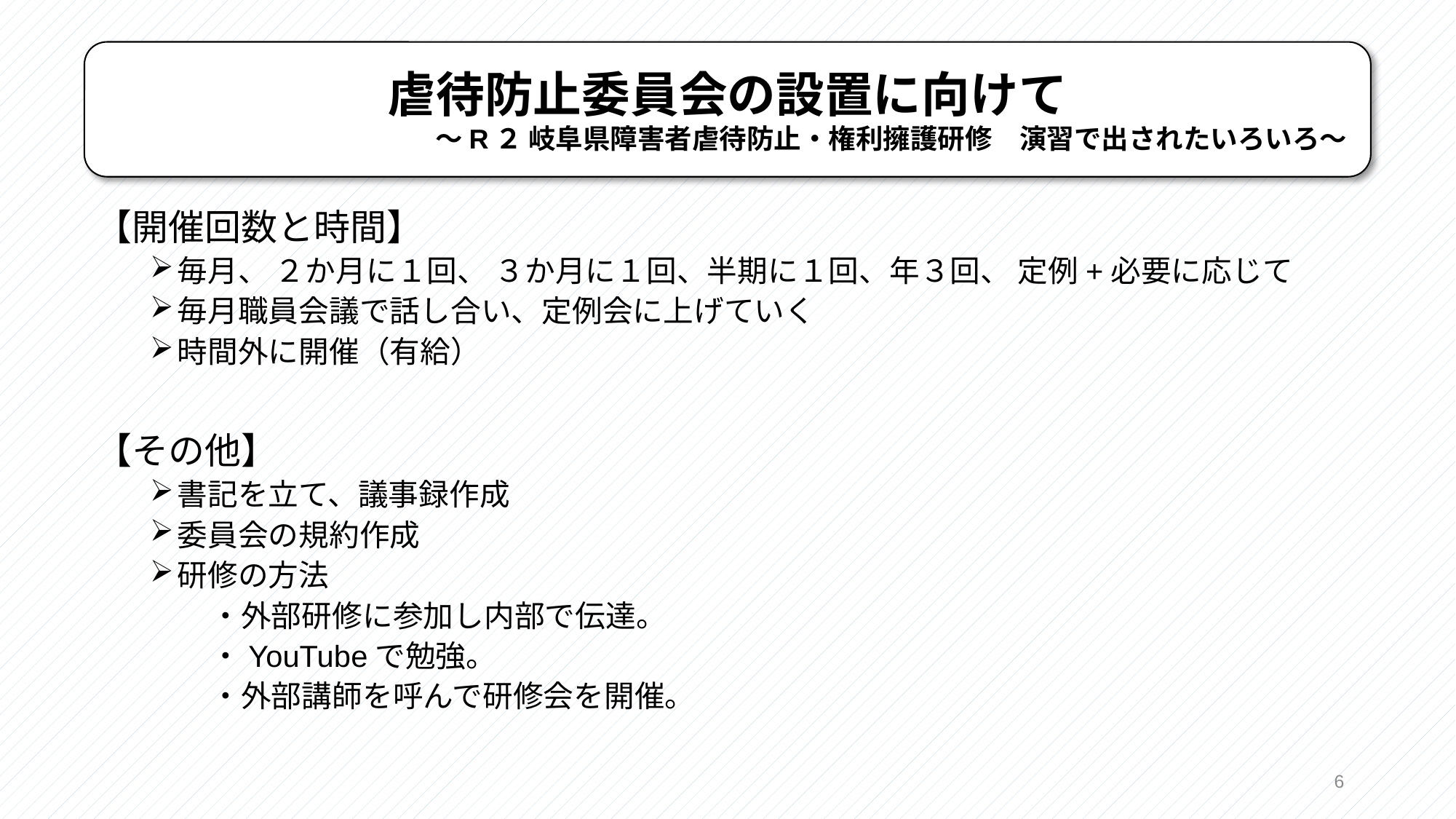

虐待防止委員会の設置に向けて
　　　　　　　　　　　　～R２ 岐阜県障害者虐待防止・権利擁護研修　演習で出されたいろいろ～
【開催回数と時間】
毎月、 ２か月に１回、 ３か月に１回、半期に１回、年３回、 定例+必要に応じて
毎月職員会議で話し合い、定例会に上げていく
時間外に開催（有給）

【その他】
書記を立て、議事録作成
委員会の規約作成
研修の方法
　　・外部研修に参加し内部で伝達。
　　・YouTubeで勉強。
　　・外部講師を呼んで研修会を開催。
6